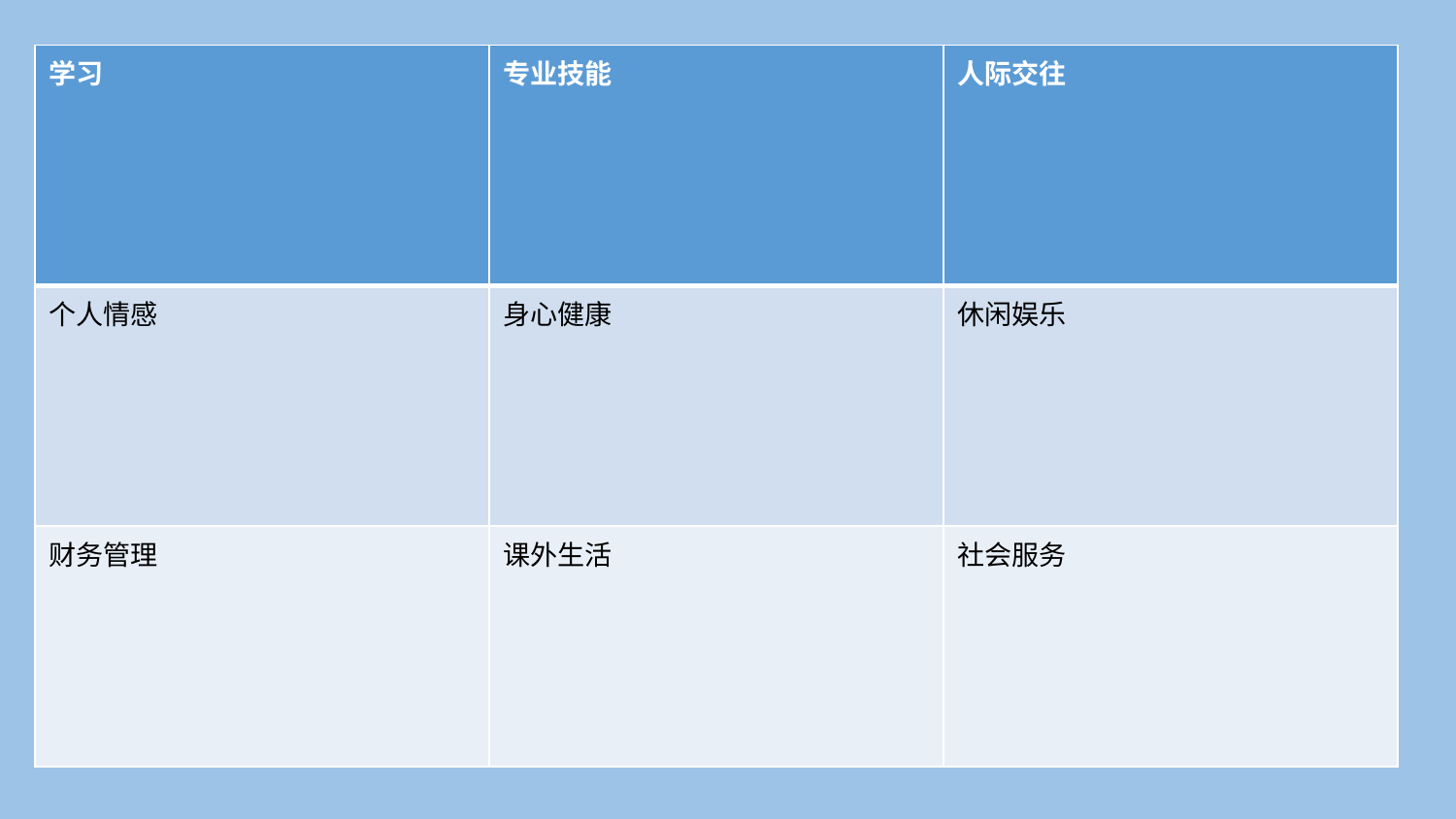

| 学习 | 专业技能 | 人际交往 |
| --- | --- | --- |
| 个人情感 | 身心健康 | 休闲娱乐 |
| 财务管理 | 课外生活 | 社会服务 |